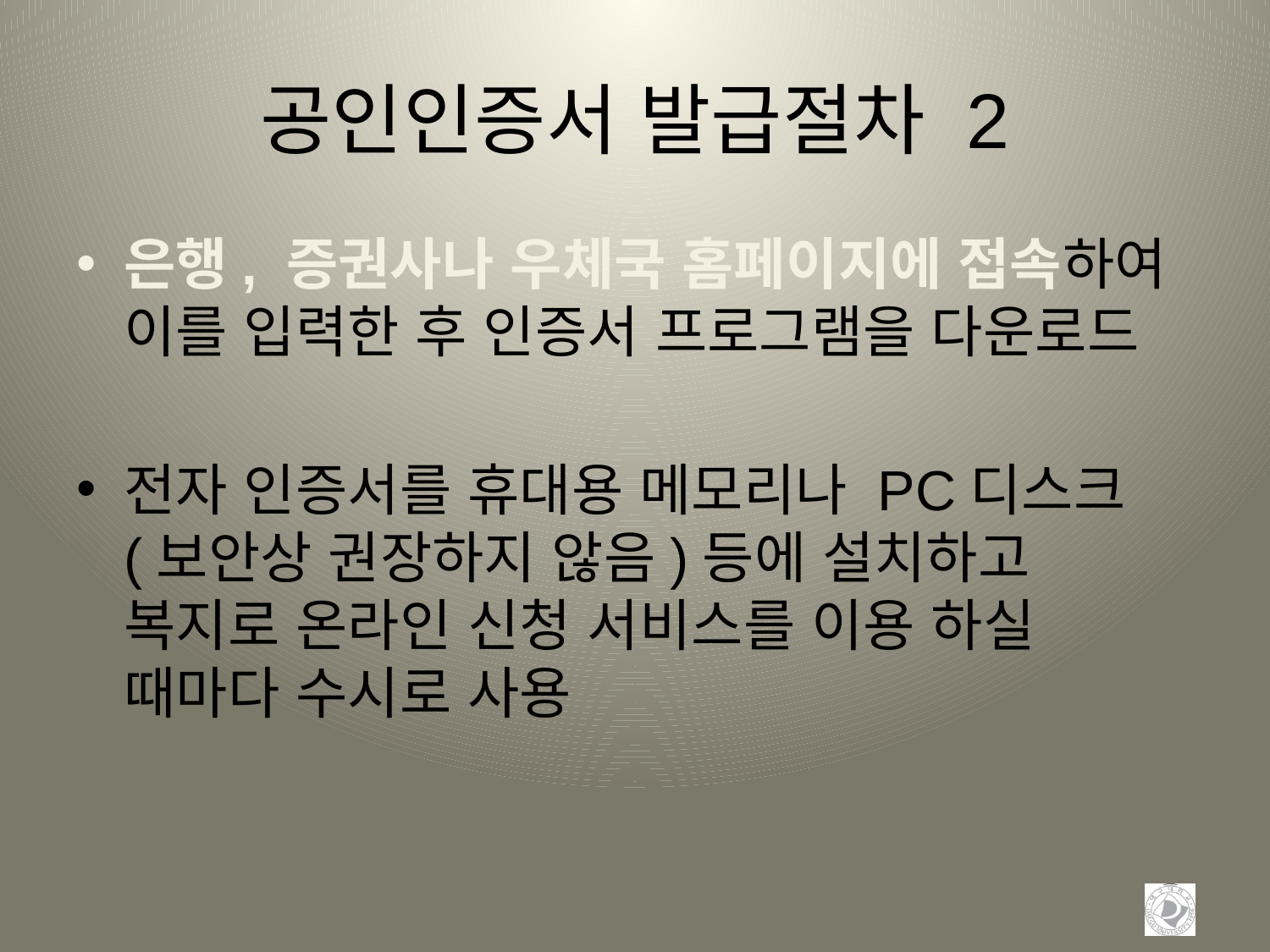

# 공인인증서 발급절차 2
은행, 증권사나 우체국 홈페이지에 접속하여 이를 입력한 후 인증서 프로그램을 다운로드

전자 인증서를 휴대용 메모리나 PC디스크(보안상 권장하지 않음)등에 설치하고 복지로 온라인 신청 서비스를 이용 하실 때마다 수시로 사용